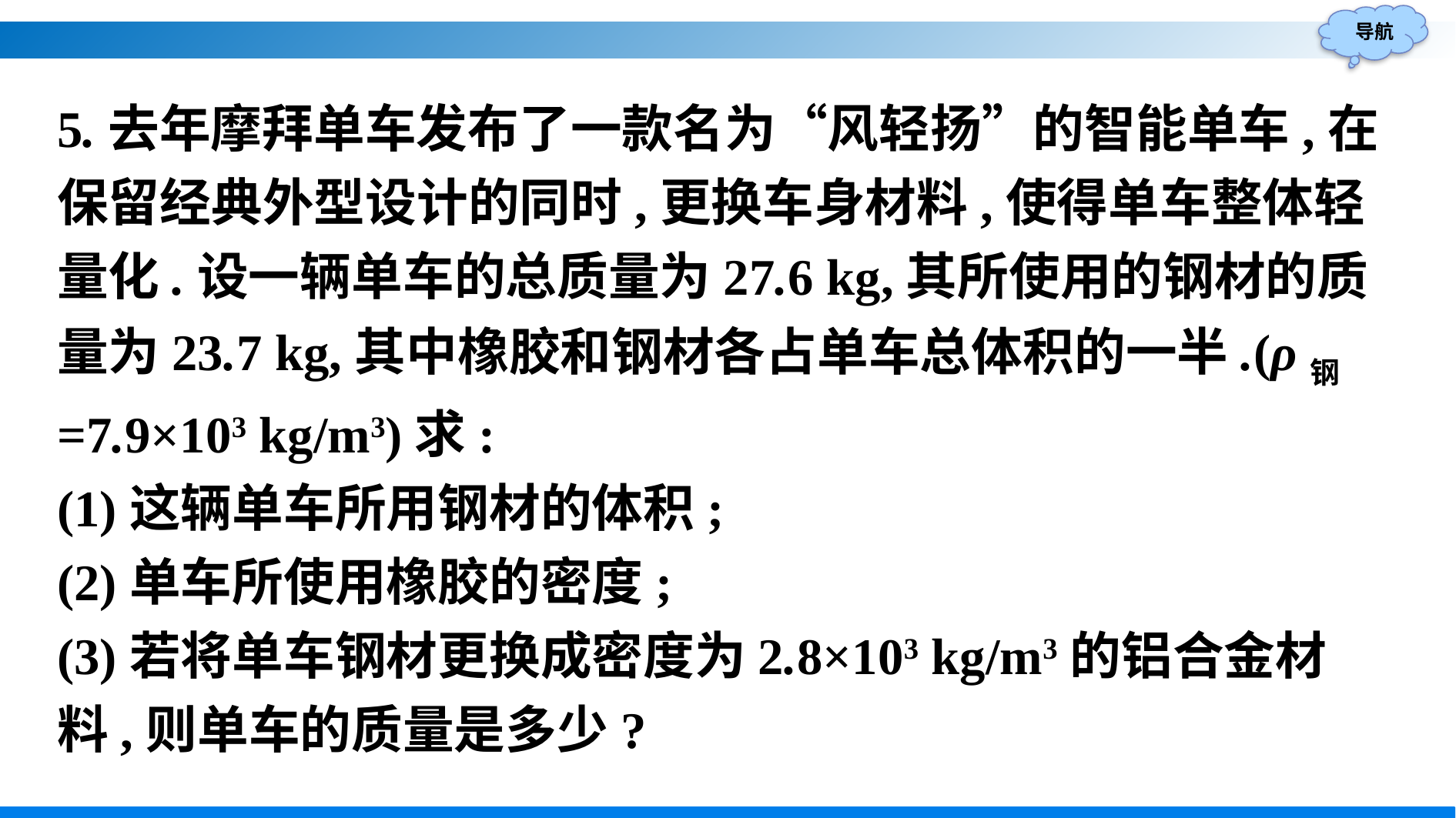

5.去年摩拜单车发布了一款名为“风轻扬”的智能单车,在保留经典外型设计的同时,更换车身材料,使得单车整体轻量化.设一辆单车的总质量为27.6 kg,其所使用的钢材的质量为23.7 kg,其中橡胶和钢材各占单车总体积的一半.(ρ钢=7.9×103 kg/m3)求:
(1)这辆单车所用钢材的体积;
(2)单车所使用橡胶的密度;
(3)若将单车钢材更换成密度为2.8×103 kg/m3的铝合金材料,则单车的质量是多少?